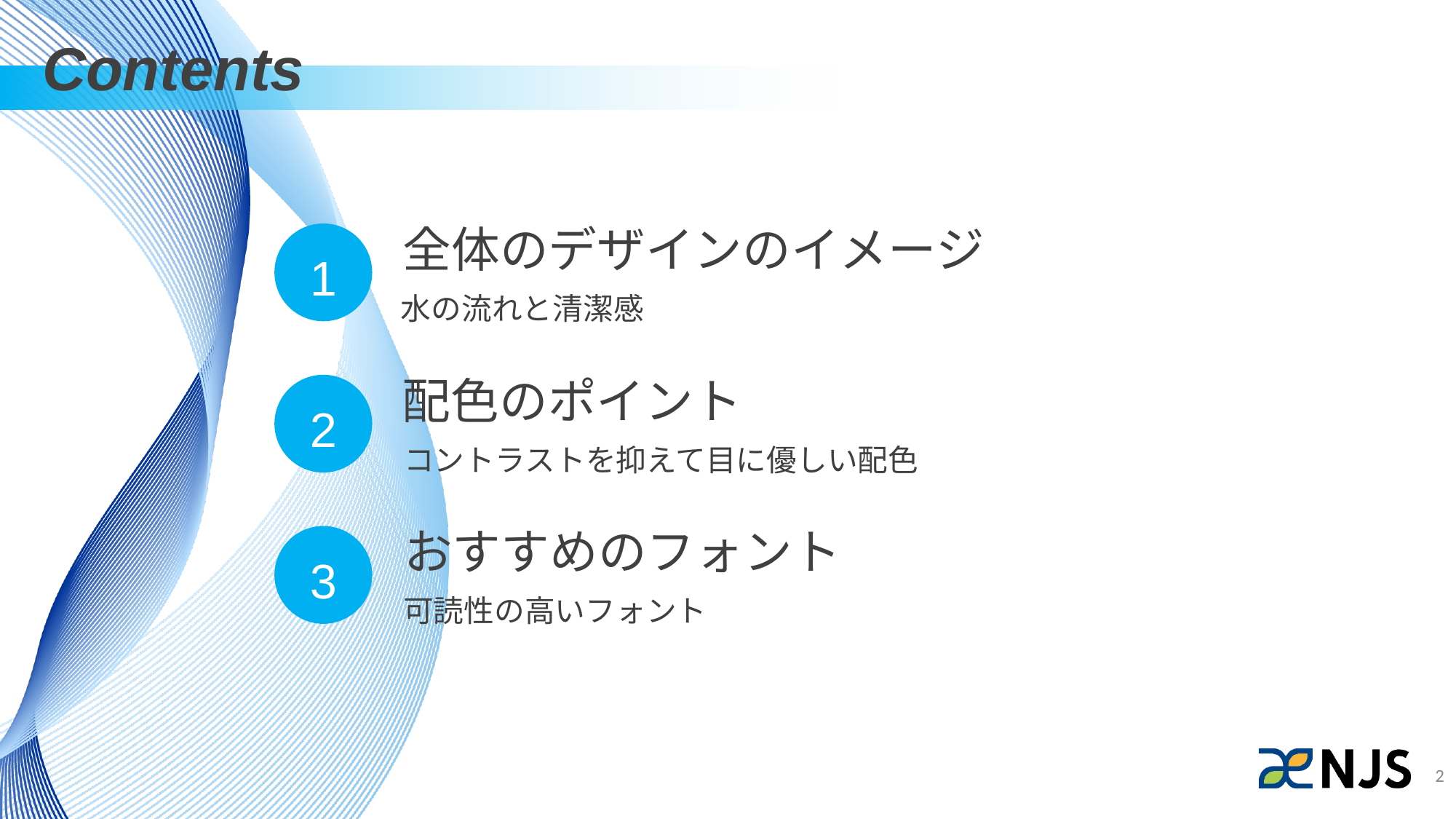

Contents
全体のデザインのイメージ
水の流れと清潔感

1
配色のポイント
コントラストを抑えて目に優しい配色

2
おすすめのフォント
可読性の高いフォント

3
2